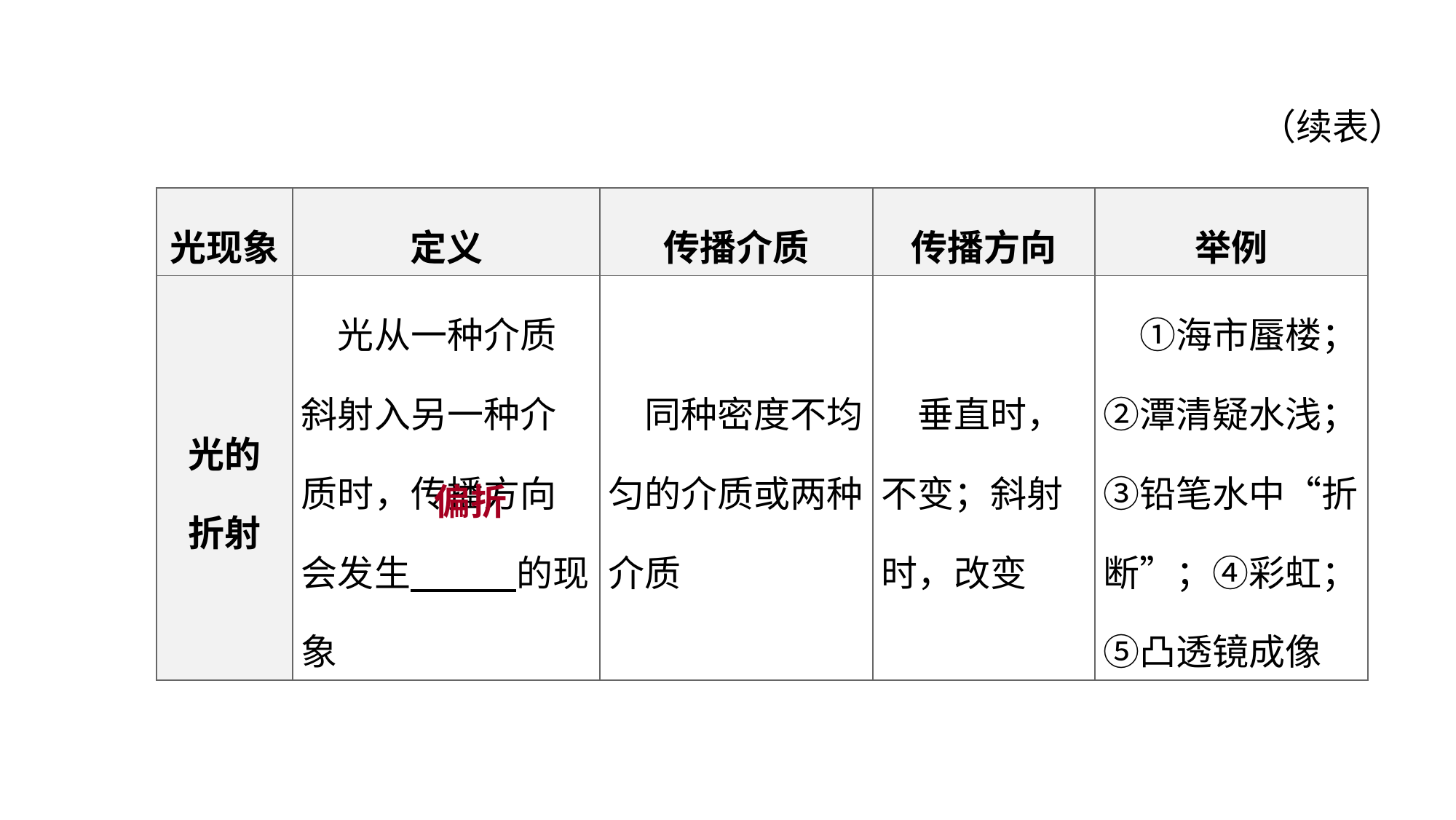

（续表）
| 光现象 | 定义 | 传播介质 | 传播方向 | 举例 |
| --- | --- | --- | --- | --- |
| 光的 折射 | 光从一种介质斜射入另一种介质时，传播方向会发生　 　的现象 | 同种密度不均匀的介质或两种介质 | 垂直时，不变；斜射时，改变 | ①海市蜃楼；②潭清疑水浅；③铅笔水中“折断”；④彩虹；⑤凸透镜成像 |
教材梳理 夯实基础
偏折